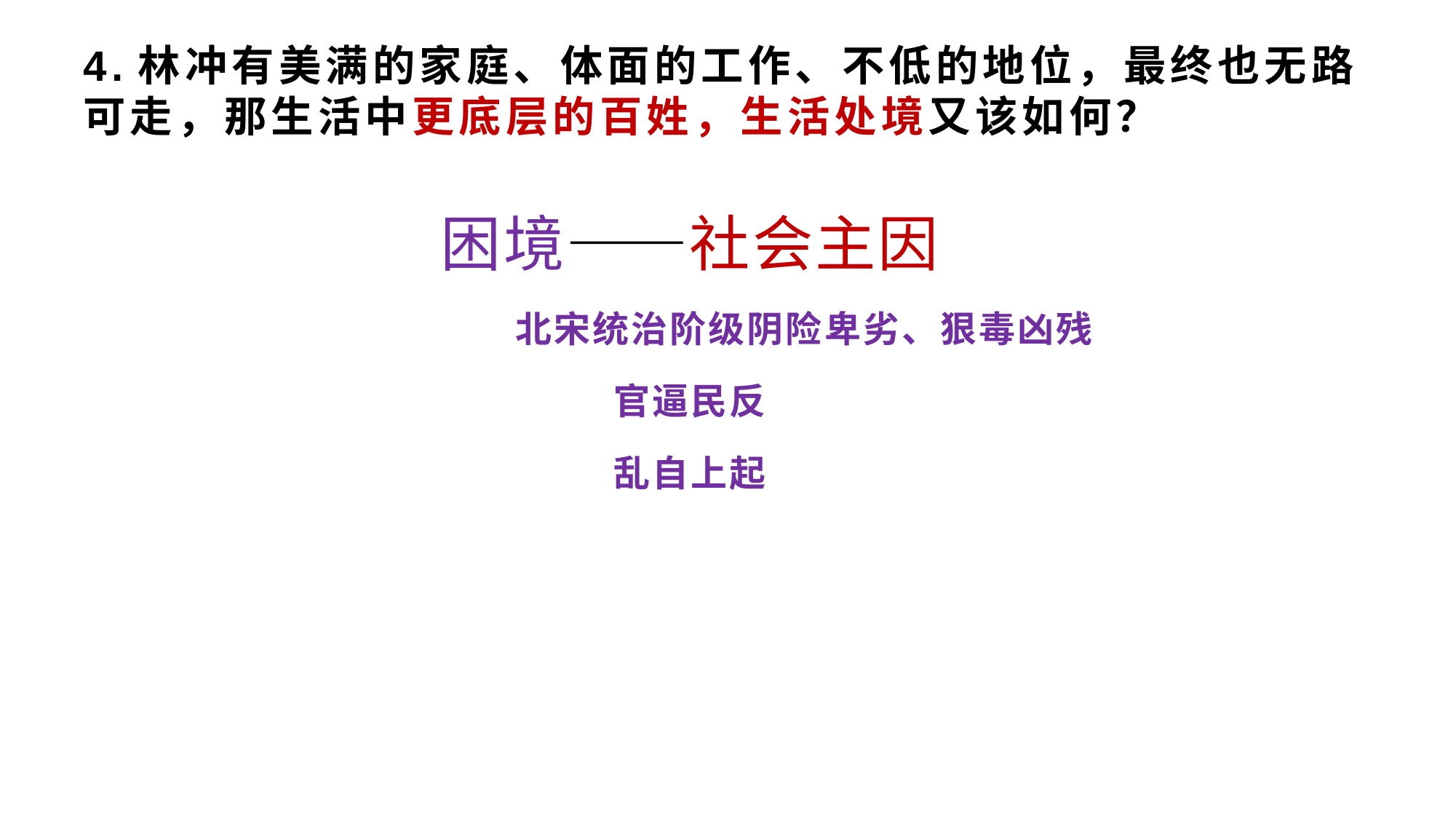

# 4.林冲有美满的家庭、体面的工作、不低的地位，最终也无路可走，那生活中更底层的百姓，生活处境又该如何？
困境——社会主因
                     北宋统治阶级阴险卑劣、狠毒凶残
官逼民反
乱自上起